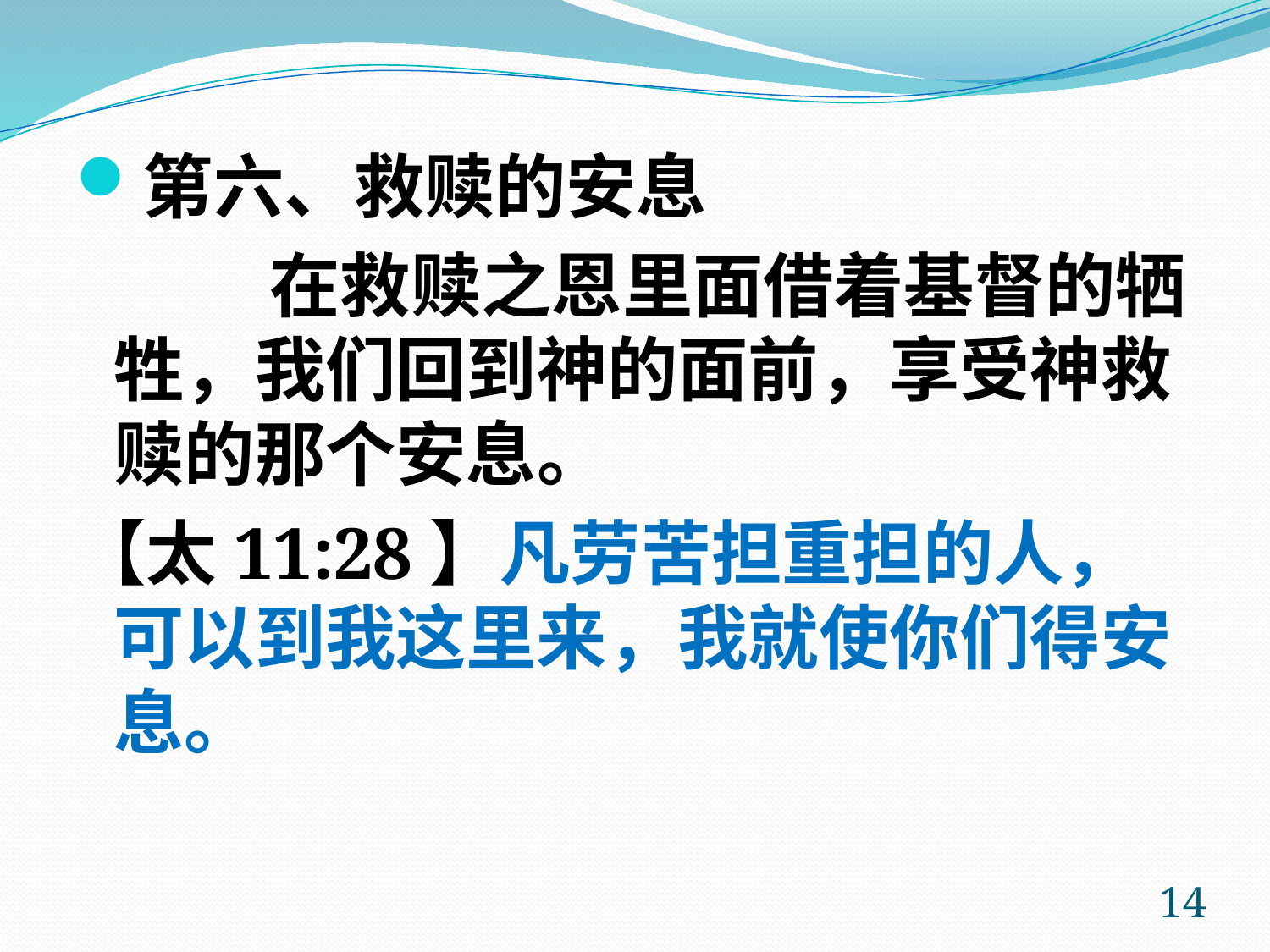

第六、救赎的安息
           在救赎之恩里面借着基督的牺牲，我们回到神的面前，享受神救赎的那个安息。
【太11:28】凡劳苦担重担的人，可以到我这里来，我就使你们得安息。
14